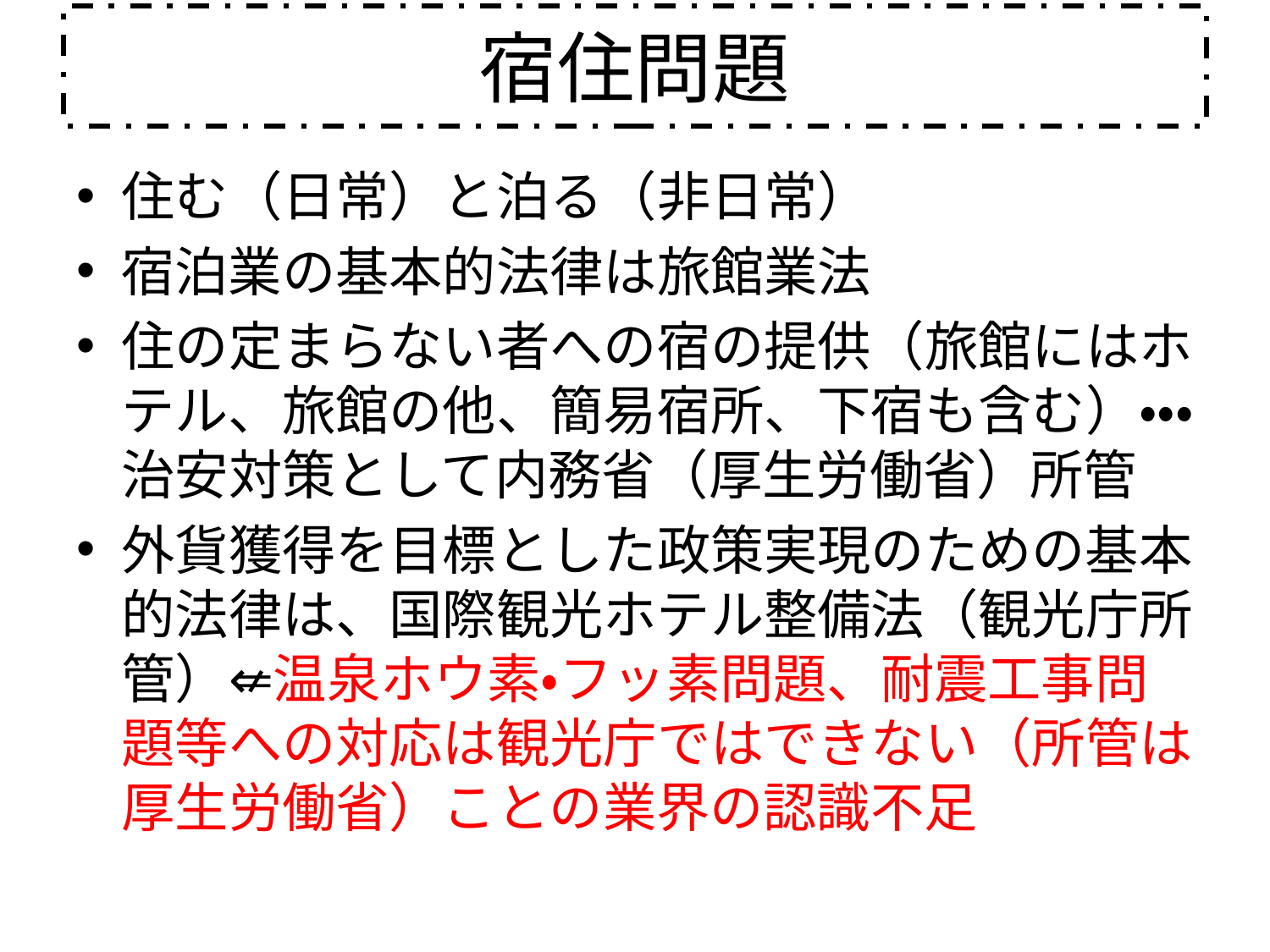

# 宿住問題
住む（日常）と泊る（非日常）
宿泊業の基本的法律は旅館業法
住の定まらない者への宿の提供（旅館にはホテル、旅館の他、簡易宿所、下宿も含む）・・・治安対策として内務省（厚生労働省）所管
外貨獲得を目標とした政策実現のための基本的法律は、国際観光ホテル整備法（観光庁所管）⇍温泉ホウ素・フッ素問題、耐震工事問題等への対応は観光庁ではできない（所管は厚生労働省）ことの業界の認識不足